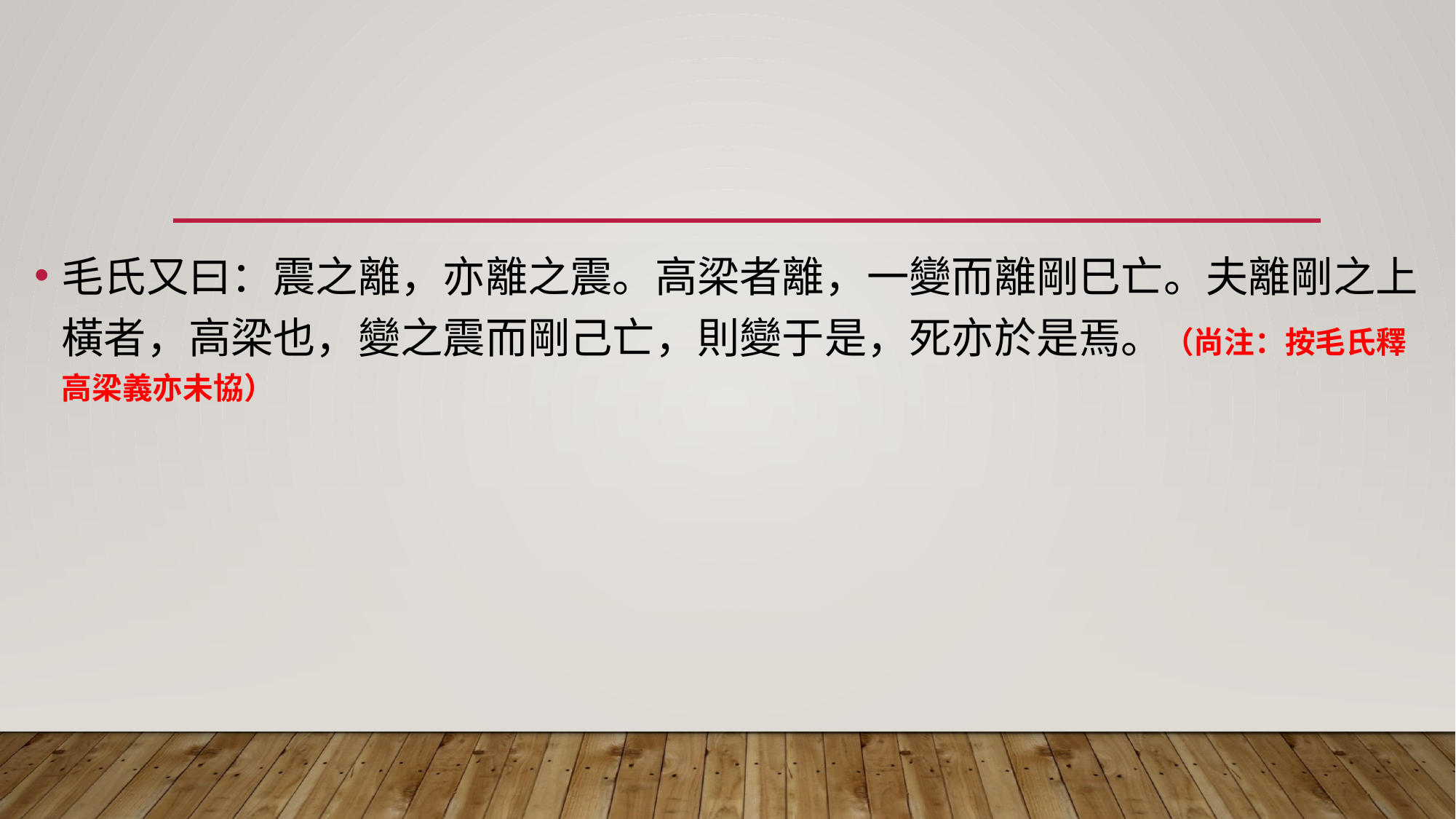

毛氏又曰：震之離，亦離之震。高梁者離，一變而離剛巳亡。夫離剛之上橫者，高梁也，變之震而剛己亡，則變于是，死亦於是焉。（尚注：按毛氏釋高梁義亦未協）